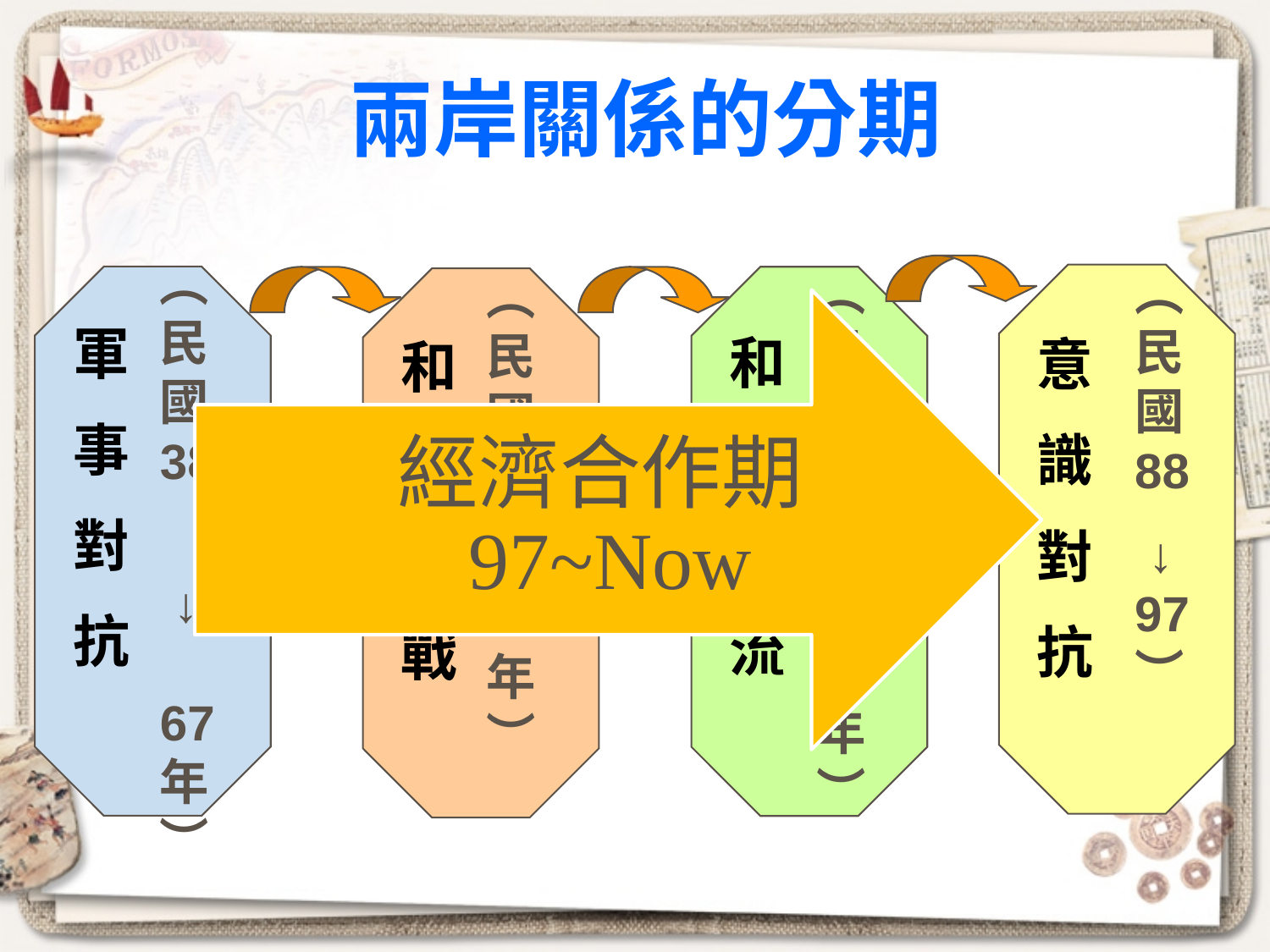

# 兩岸關係的分期
經濟合作期97~Now
︵民國38
 ↓    67年︶
︵民國76
 ↓ 88年︶
︵民國68
 ↓ 76年︶
軍
事
對
抗
和
緩
交
流
意
識
對
抗
和
平
統
戰
︵民國88
 ↓ 97︶